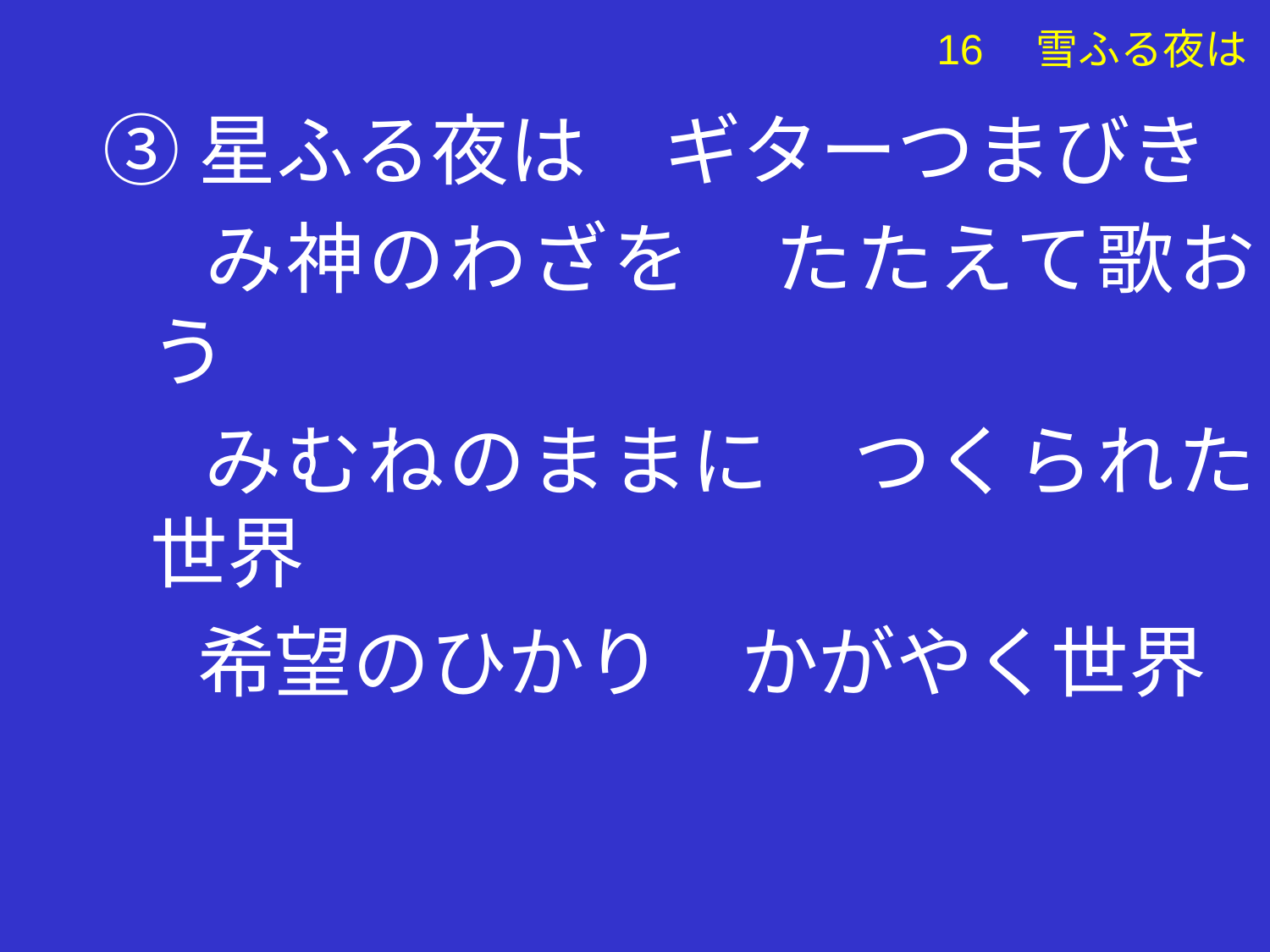

③星ふる夜は　ギターつまびき
　 み神のわざを　たたえて歌おう
　 みむねのままに　つくられた世界
　 希望のひかり　かがやく世界

# 16　雪ふる夜は